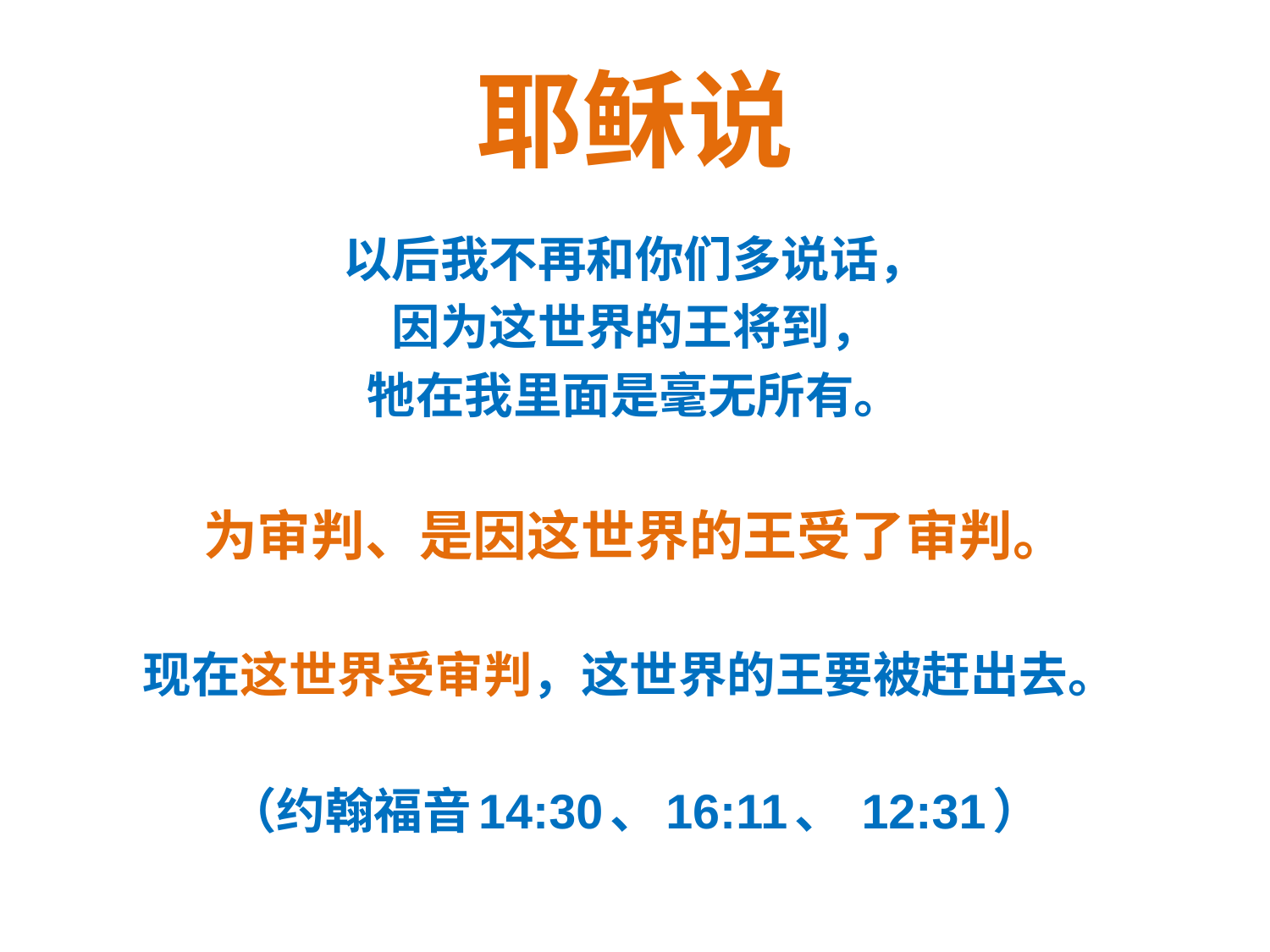

# 耶稣说
以后我不再和你们多说话，
因为这世界的王将到，
牠在我里面是毫无所有。

为审判、是因这世界的王受了审判。

现在这世界受审判，这世界的王要被赶出去。

（约翰福音14:30、16:11、 12:31）